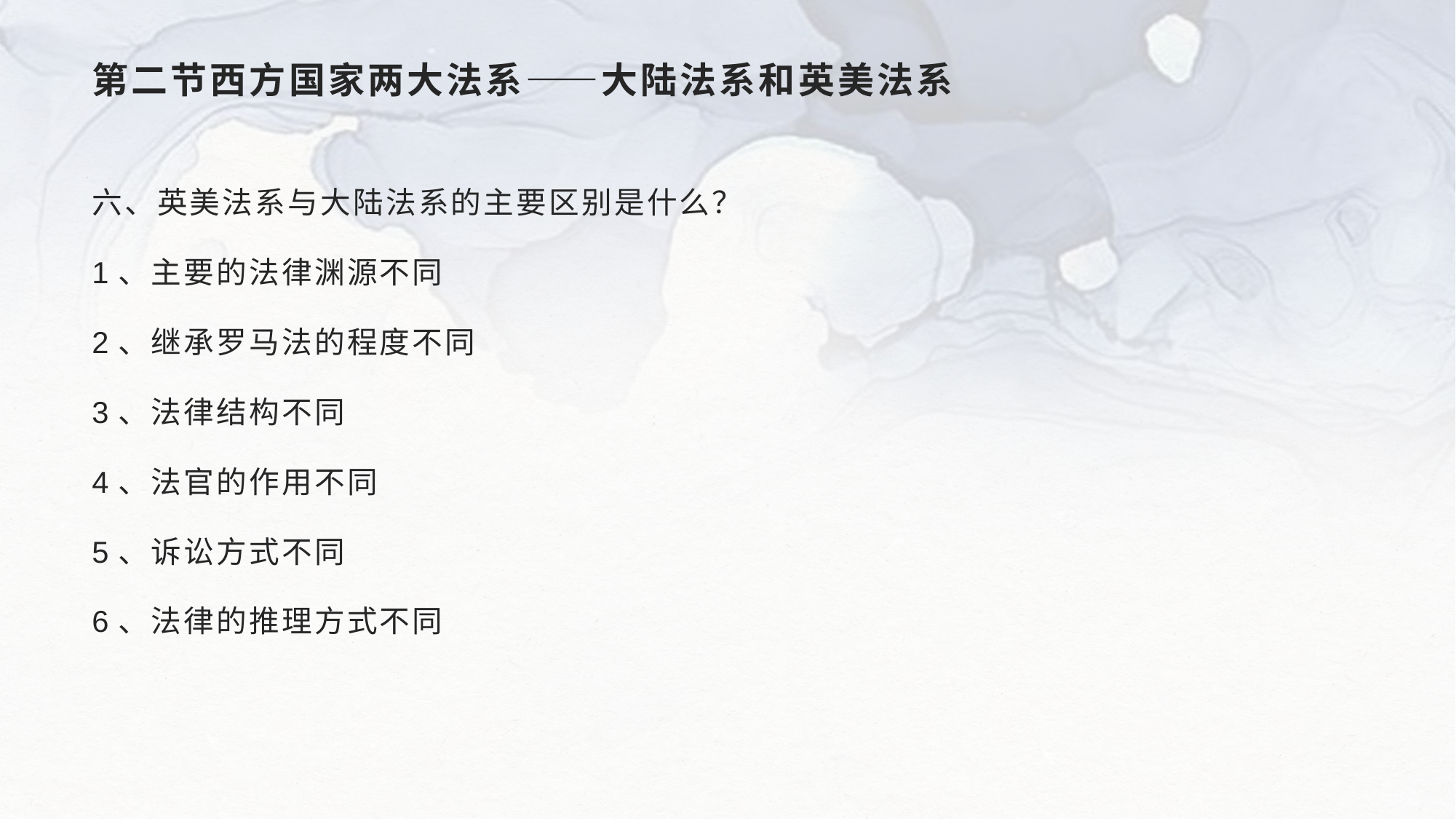

# 第二节西方国家两大法系——大陆法系和英美法系

六、英美法系与大陆法系的主要区别是什么？
1、主要的法律渊源不同
2、继承罗马法的程度不同
3、法律结构不同
4、法官的作用不同
5、诉讼方式不同
6、法律的推理方式不同